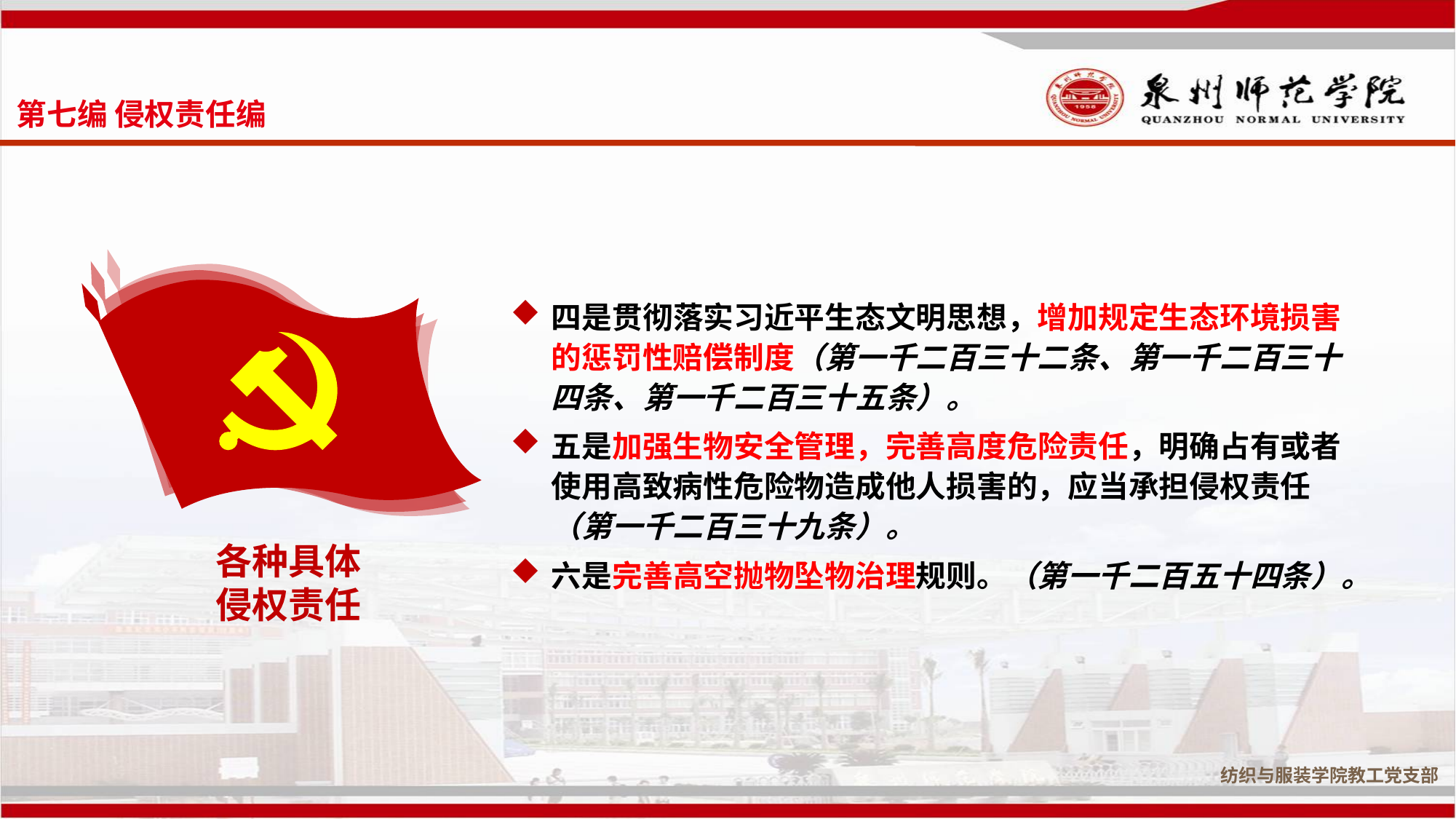

第七编 侵权责任编

各种具体
侵权责任
四是贯彻落实习近平生态文明思想，增加规定生态环境损害的惩罚性赔偿制度（第一千二百三十二条、第一千二百三十四条、第一千二百三十五条）。
五是加强生物安全管理，完善高度危险责任，明确占有或者使用高致病性危险物造成他人损害的，应当承担侵权责任（第一千二百三十九条）。
六是完善高空抛物坠物治理规则。（第一千二百五十四条）。
纺织与服装学院教工党支部